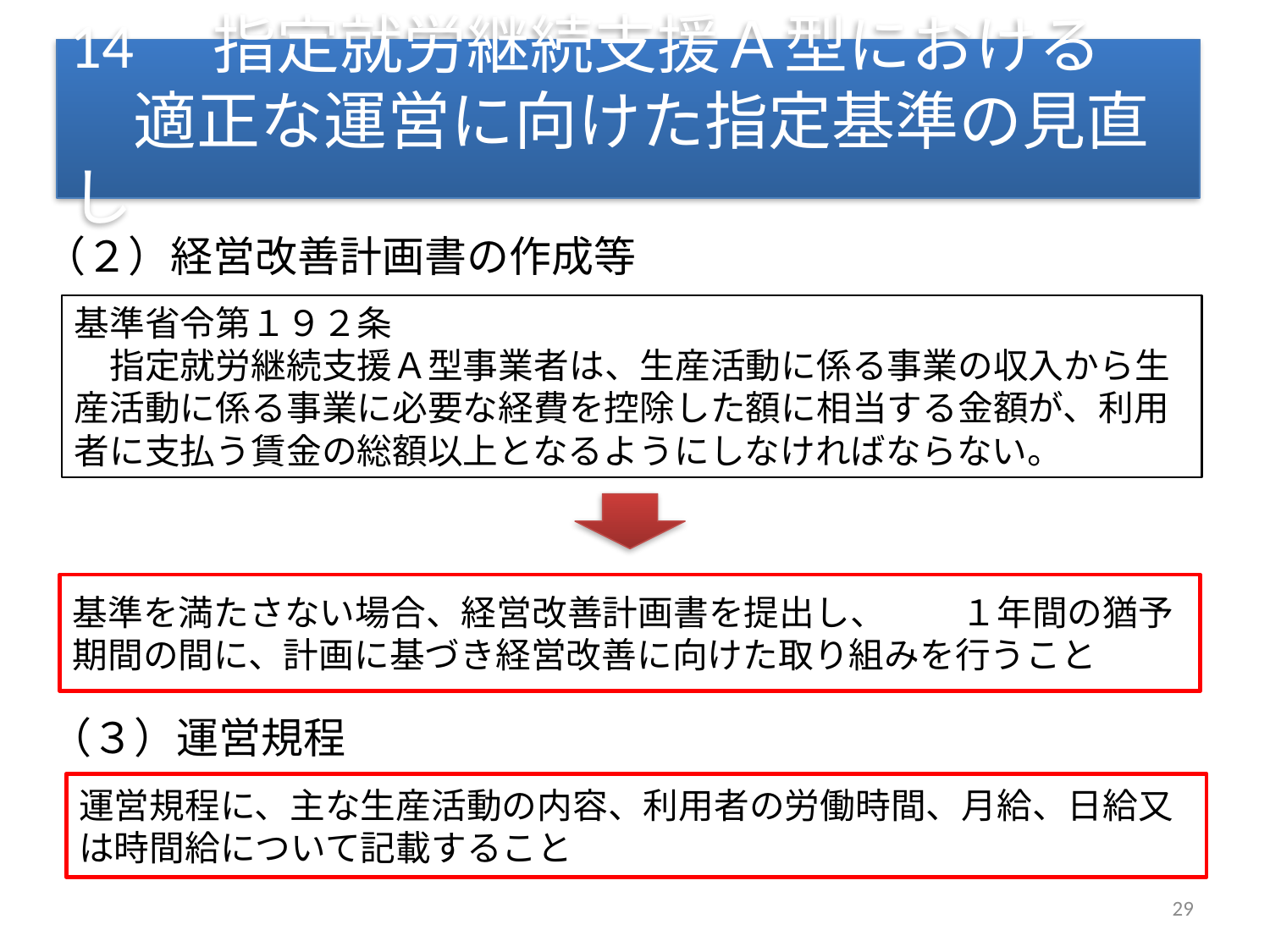

# 14　指定就労継続支援Ａ型における 　適正な運営に向けた指定基準の見直し
（２）経営改善計画書の作成等
基準省令第１９２条
　指定就労継続支援Ａ型事業者は、生産活動に係る事業の収入から生産活動に係る事業に必要な経費を控除した額に相当する金額が、利用者に支払う賃金の総額以上となるようにしなければならない。

基準を満たさない場合、経営改善計画書を提出し、	１年間の猶予期間の間に、計画に基づき経営改善に向けた取り組みを行うこと
（３）運営規程
運営規程に、主な生産活動の内容、利用者の労働時間、月給、日給又は時間給について記載すること
29